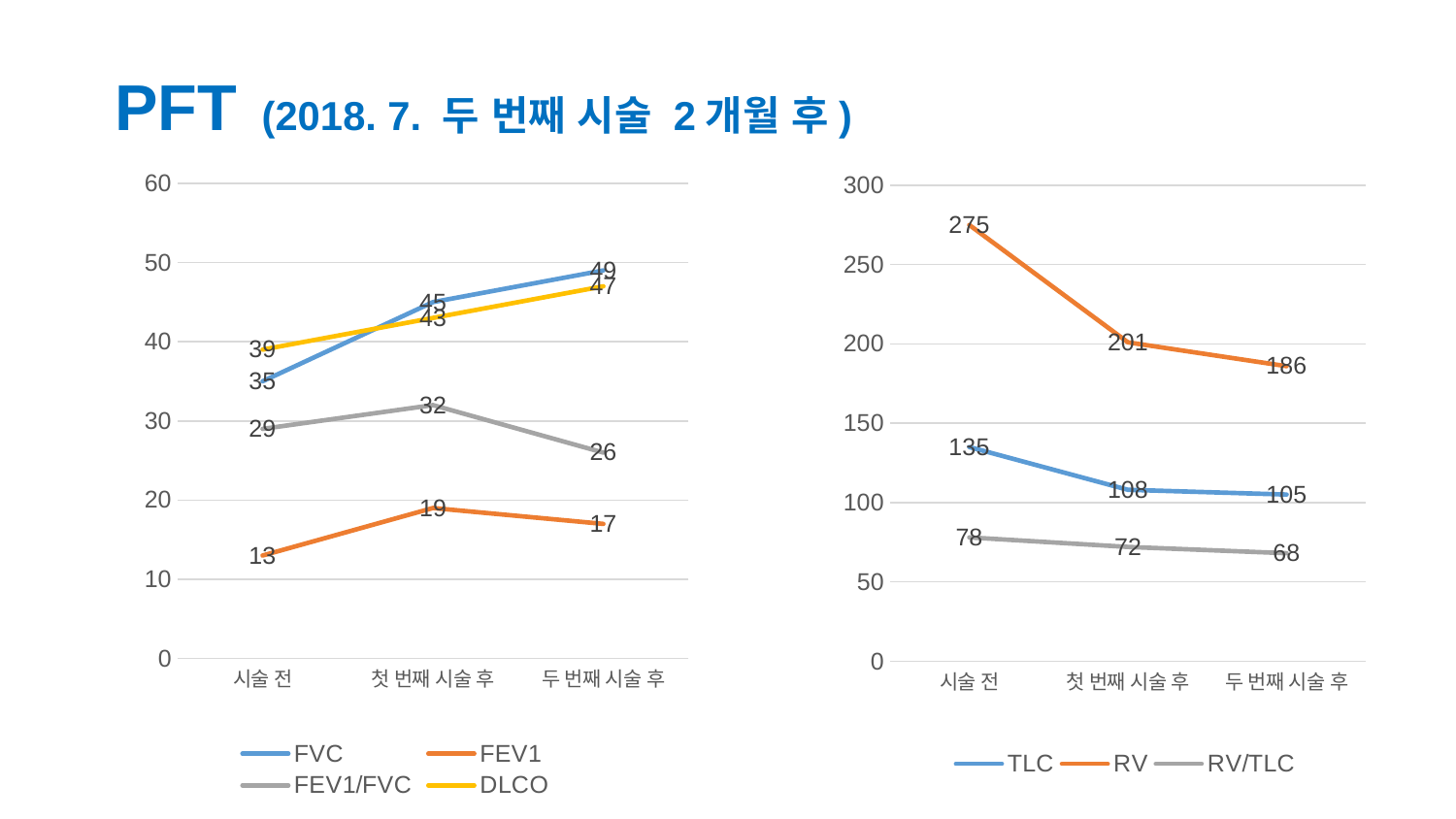

# PFT (2018. 7. 두 번째 시술 2개월 후)

### Chart

| Category | FVC | FEV1 | FEV1/FVC | DLCO |
|---|---|---|---|---|
| 시술 전 | 35.0 | 13.0 | 29.0 | 39.0 |
| 첫 번째 시술 후 | 45.0 | 19.0 | 32.0 | 43.0 |
| 두 번째 시술 후 | 49.0 | 17.0 | 26.0 | 47.0 |

### Chart

| Category | TLC | RV | RV/TLC |
|---|---|---|---|
| 시술 전 | 135.0 | 275.0 | 78.0 |
| 첫 번째 시술 후 | 108.0 | 201.0 | 72.0 |
| 두 번째 시술 후 | 105.0 | 186.0 | 68.0 |